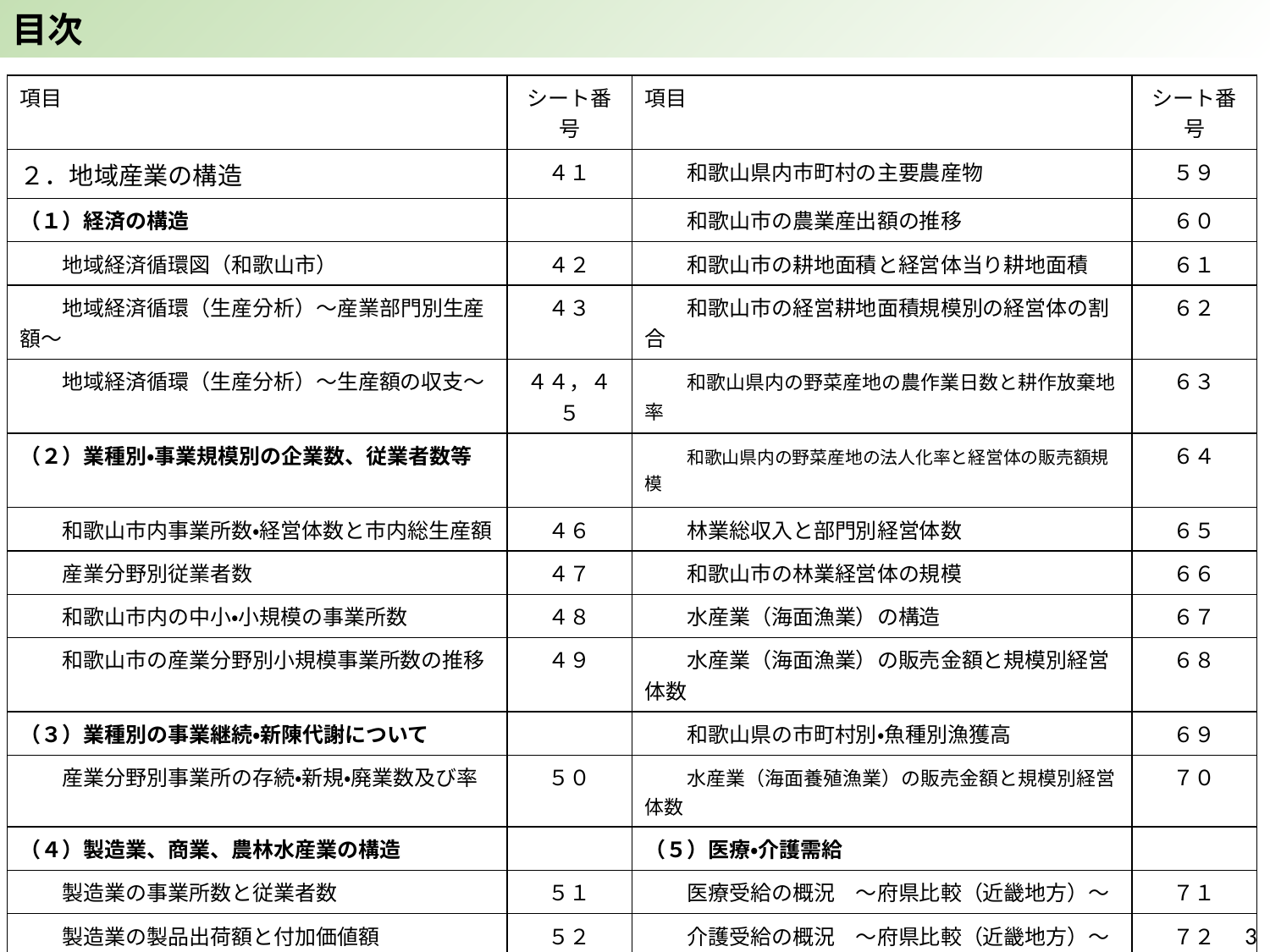

目次
| 項目 | シート番号 | 項目 | シート番号 |
| --- | --- | --- | --- |
| ２．地域産業の構造 | ４１ | 和歌山県内市町村の主要農産物 | ５９ |
| （１）経済の構造 |  | 和歌山市の農業産出額の推移 | ６０ |
| 地域経済循環図（和歌山市） | ４２ | 和歌山市の耕地面積と経営体当り耕地面積 | ６１ |
| 地域経済循環（生産分析）～産業部門別生産額～ | ４３ | 和歌山市の経営耕地面積規模別の経営体の割合 | ６２ |
| 地域経済循環（生産分析）～生産額の収支～ | ４４，４５ | 和歌山県内の野菜産地の農作業日数と耕作放棄地率 | ６３ |
| （２）業種別・事業規模別の企業数、従業者数等 |  | 和歌山県内の野菜産地の法人化率と経営体の販売額規模 | ６４ |
| 和歌山市内事業所数・経営体数と市内総生産額 | ４６ | 林業総収入と部門別経営体数 | ６５ |
| 産業分野別従業者数 | ４７ | 和歌山市の林業経営体の規模 | ６６ |
| 和歌山市内の中小・小規模の事業所数 | ４８ | 水産業（海面漁業）の構造 | ６７ |
| 和歌山市の産業分野別小規模事業所数の推移 | ４９ | 水産業（海面漁業）の販売金額と規模別経営体数 | ６８ |
| （３）業種別の事業継続・新陳代謝について |  | 和歌山県の市町村別・魚種別漁獲高 | ６９ |
| 産業分野別事業所の存続・新規・廃業数及び率 | ５０ | 水産業（海面養殖漁業）の販売金額と規模別経営体数 | ７０ |
| （４）製造業、商業、農林水産業の構造 |  | （５）医療・介護需給 |  |
| 製造業の事業所数と従業者数 | ５１ | 医療受給の概況　～府県比較（近畿地方）～ | ７１ |
| 製造業の製品出荷額と付加価値額 | ５２ | 介護受給の概況　～府県比較（近畿地方）～ | ７２ |
| 製造業の現金給与総額 | ５３ | （６）事業所の立地動向 |  |
| 製造業の製品出荷額の推移（主要業種別） | ５４ | 和歌山市内中心部周辺の物販事業所の状況 | ７３ |
| 商業の事業所数と商品販売額の推移 | ５５ | 和歌山市内の従業者の分布 | ７４ |
| 小売業の事業数と商品販売額の推移（業種別） | ５６ |  |  |
| 和歌山経済圏の年間商品販売額（小売業） | ５７ |  |  |
| 和歌山経済圏の事業所数（小売業） | ５８ |  |  |
3